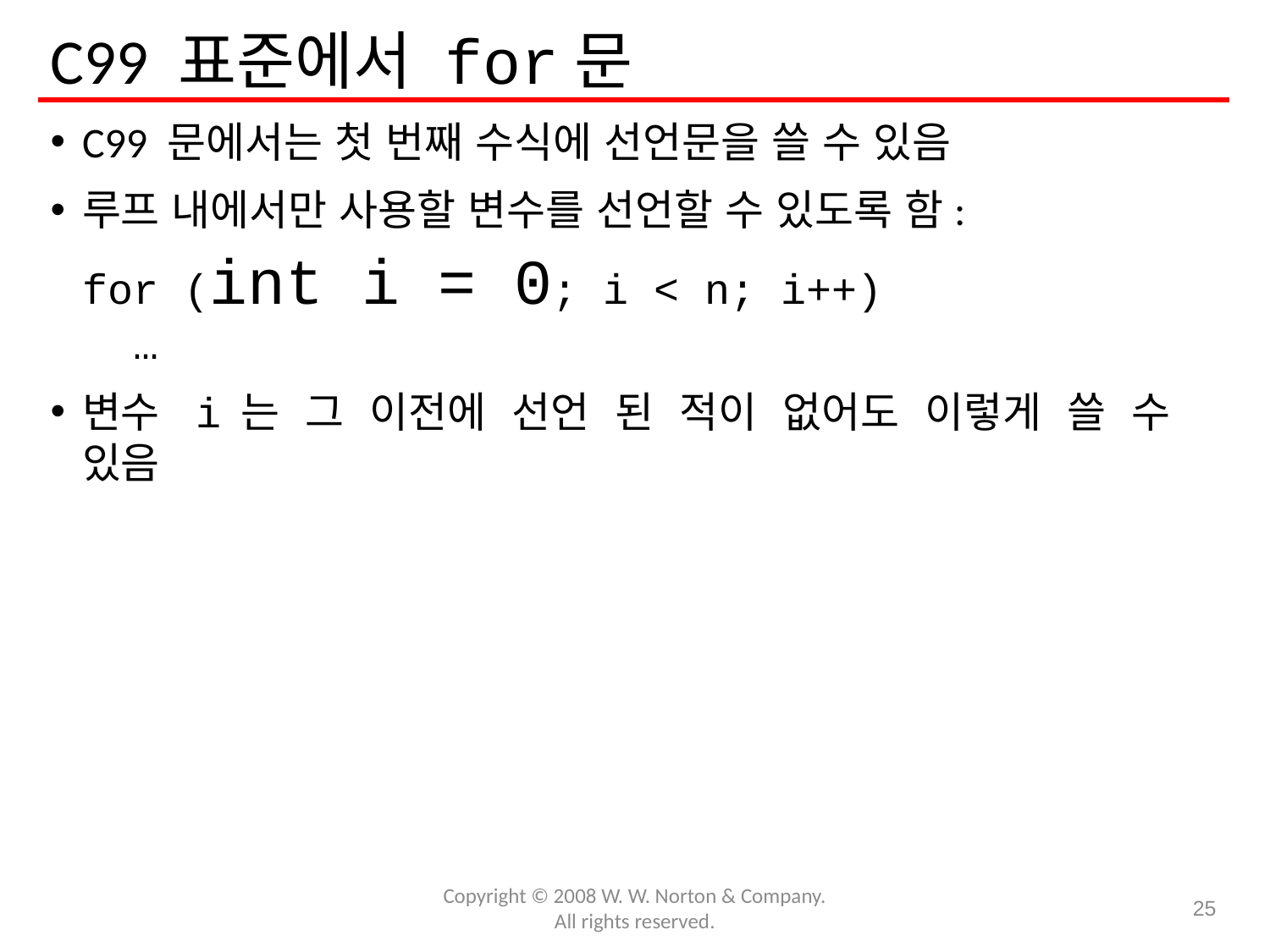

# C99 표준에서 for문
C99 문에서는 첫 번째 수식에 선언문을 쓸 수 있음
루프 내에서만 사용할 변수를 선언할 수 있도록 함:
	for (int i = 0; i < n; i++)
	  …
변수 i 는 그 이전에 선언 된 적이 없어도 이렇게 쓸 수 있음
Copyright © 2008 W. W. Norton & Company.
All rights reserved.
25